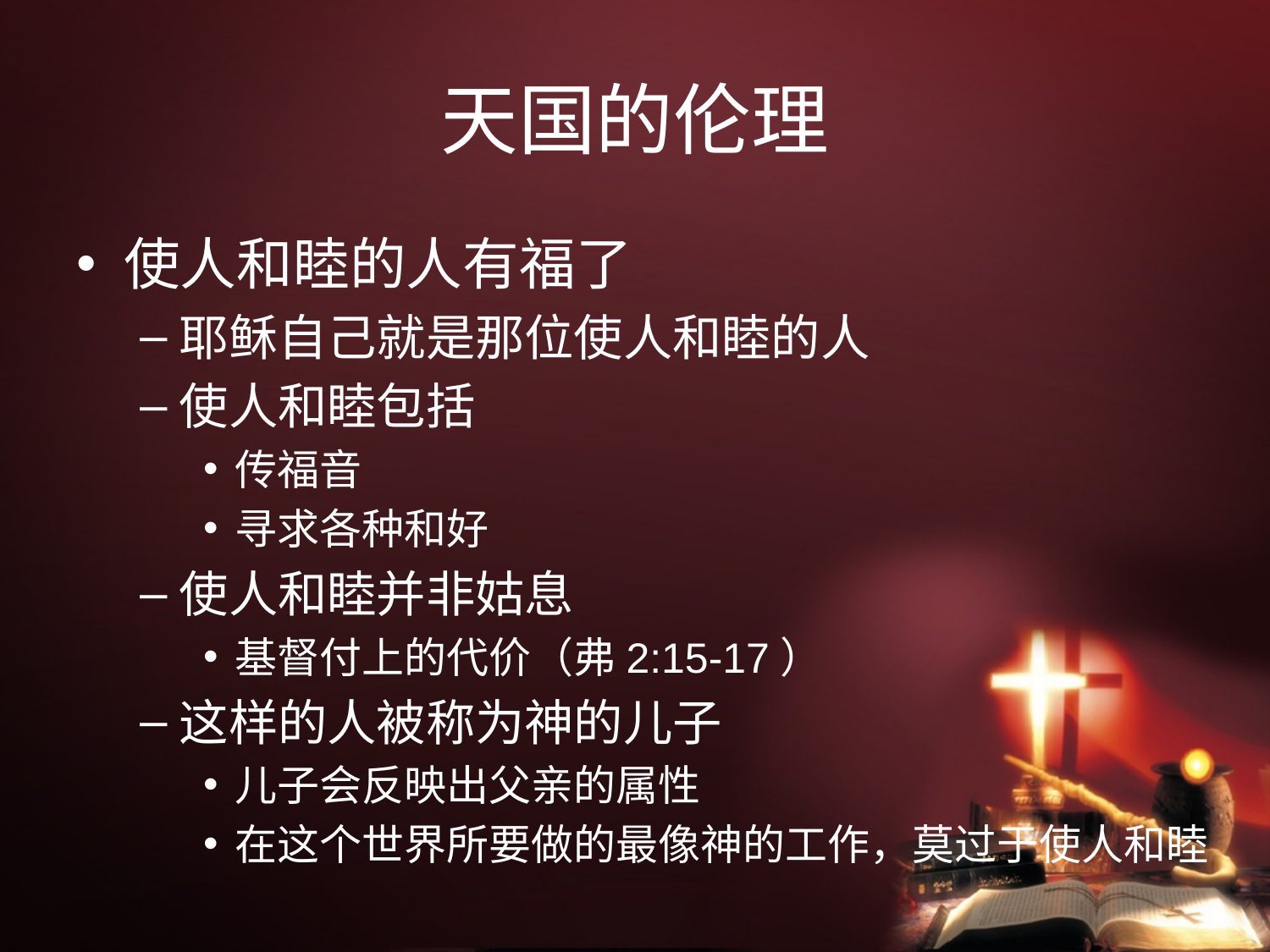

# 天国的伦理
使人和睦的人有福了
耶稣自己就是那位使人和睦的人
使人和睦包括
传福音
寻求各种和好
使人和睦并非姑息
基督付上的代价（弗2:15-17）
这样的人被称为神的儿子
儿子会反映出父亲的属性
在这个世界所要做的最像神的工作，莫过于使人和睦